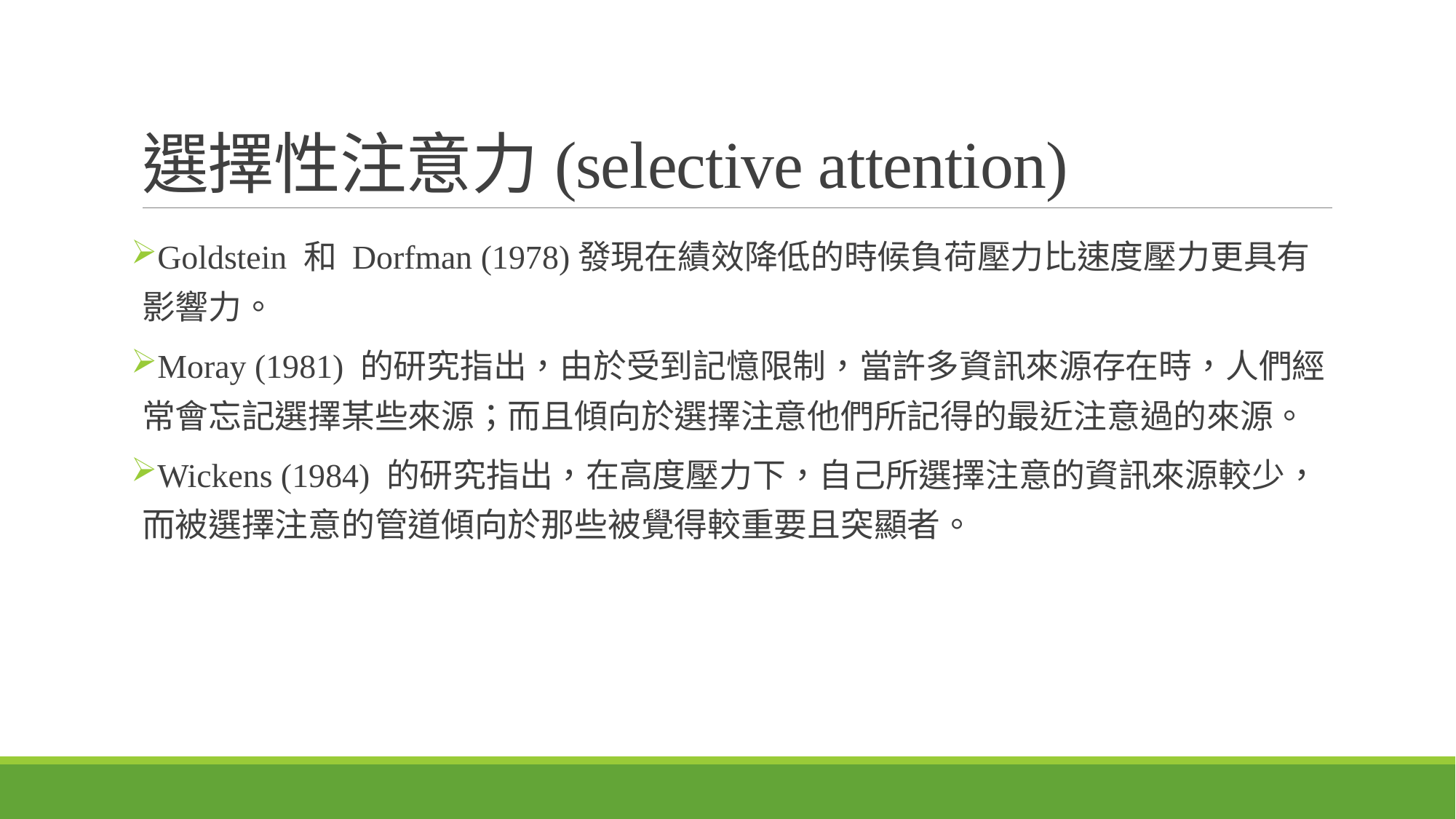

# 選擇性注意力(selective attention)
Goldstein 和 Dorfman (1978)發現在績效降低的時候負荷壓力比速度壓力更具有影響力。
Moray (1981) 的研究指出，由於受到記憶限制，當許多資訊來源存在時，人們經常會忘記選擇某些來源；而且傾向於選擇注意他們所記得的最近注意過的來源。
Wickens (1984) 的研究指出，在高度壓力下，自己所選擇注意的資訊來源較少，而被選擇注意的管道傾向於那些被覺得較重要且突顯者。